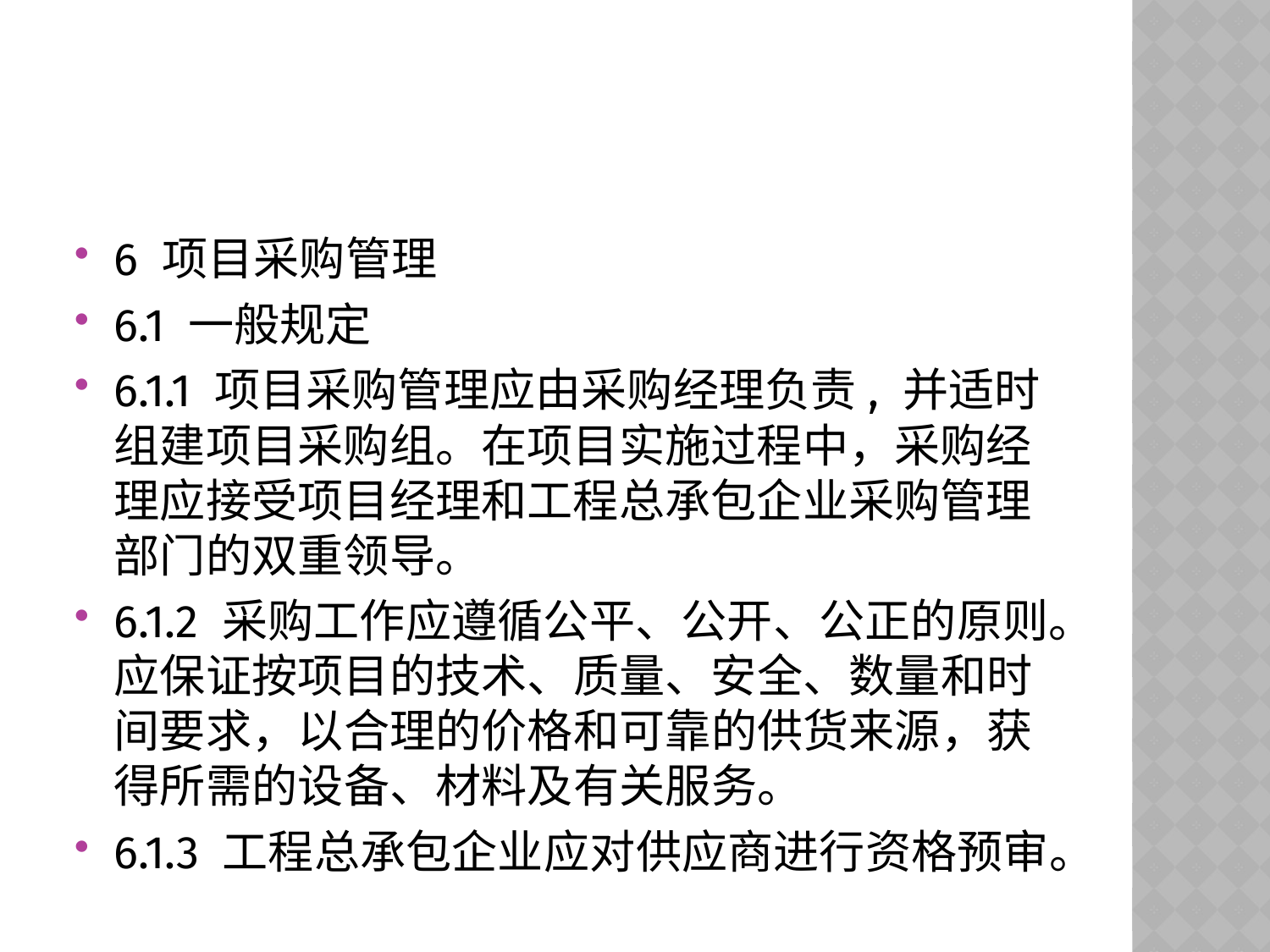

#
6 项目采购管理
6.1 一般规定
6.1.1 项目采购管理应由采购经理负责, 并适时组建项目采购组。在项目实施过程中，采购经理应接受项目经理和工程总承包企业采购管理部门的双重领导。
6.1.2 采购工作应遵循公平、公开、公正的原则。应保证按项目的技术、质量、安全、数量和时间要求，以合理的价格和可靠的供货来源，获得所需的设备、材料及有关服务。
6.1.3 工程总承包企业应对供应商进行资格预审。